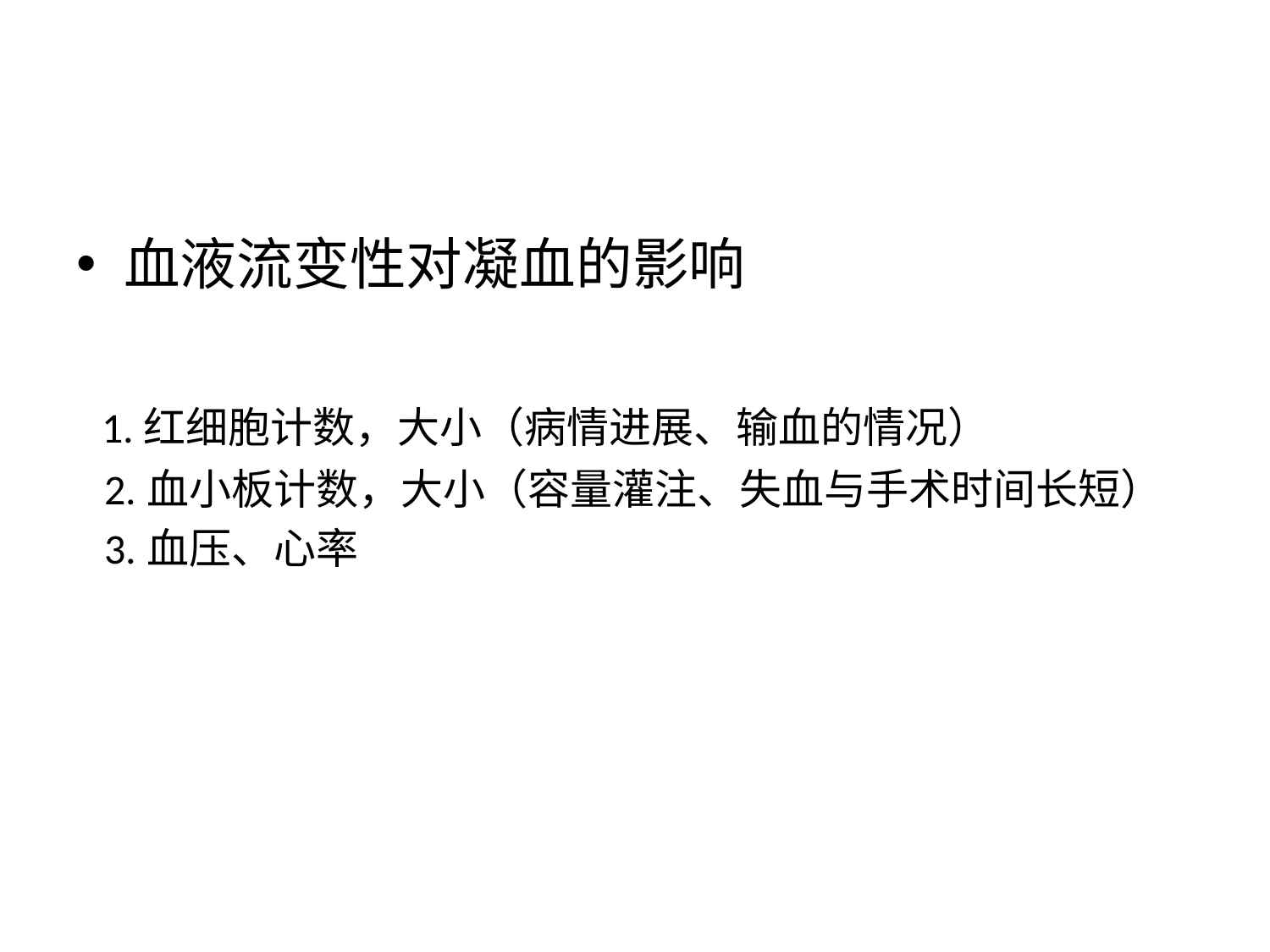

血液流变性对凝血的影响

  1.红细胞计数，大小（病情进展、输血的情况）
   2.血小板计数，大小（容量灌注、失血与手术时间长短）
   3.血压、心率